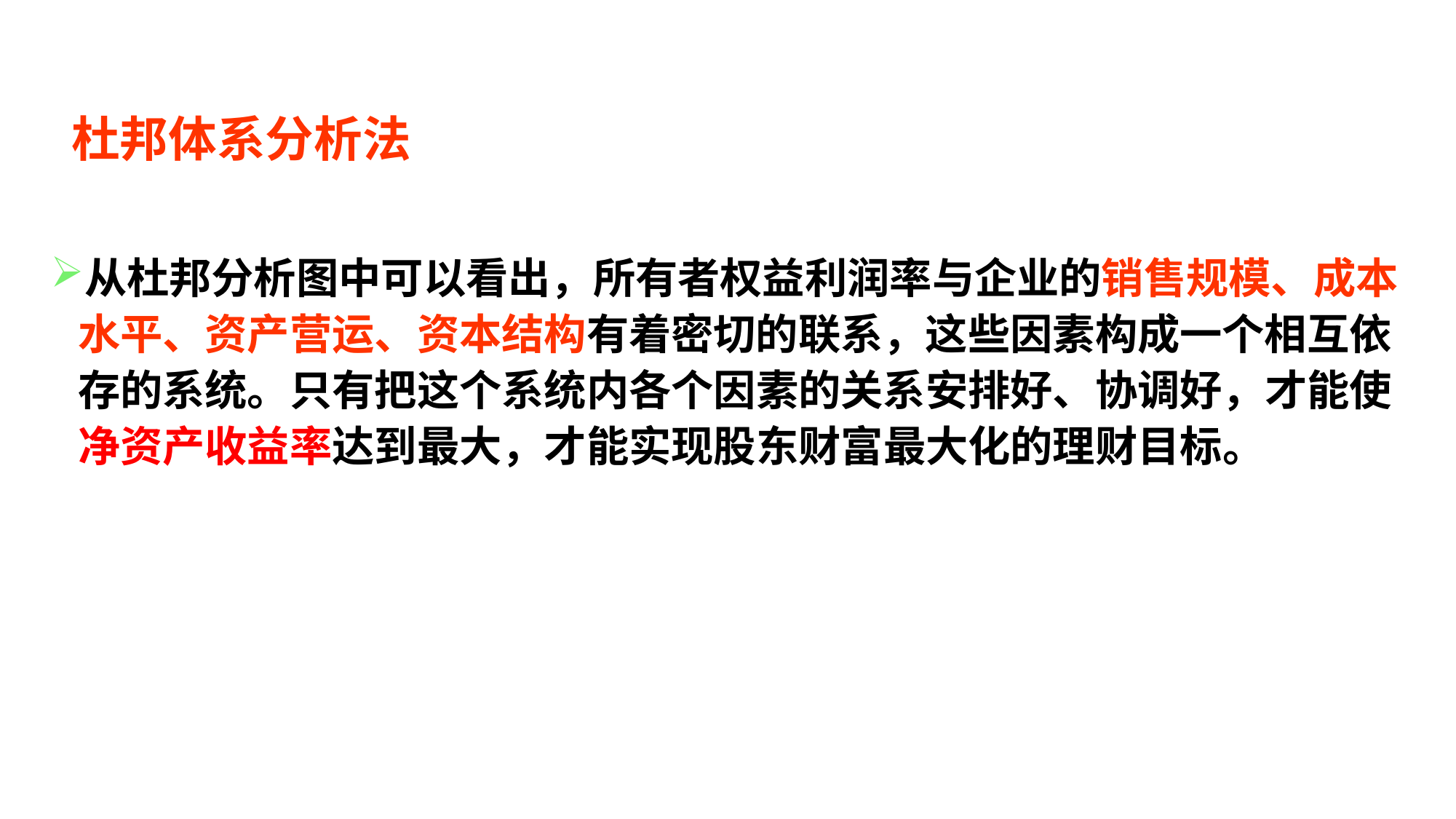

# 杜邦体系分析法
从杜邦分析图中可以看出，所有者权益利润率与企业的销售规模、成本水平、资产营运、资本结构有着密切的联系，这些因素构成一个相互依存的系统。只有把这个系统内各个因素的关系安排好、协调好，才能使净资产收益率达到最大，才能实现股东财富最大化的理财目标。